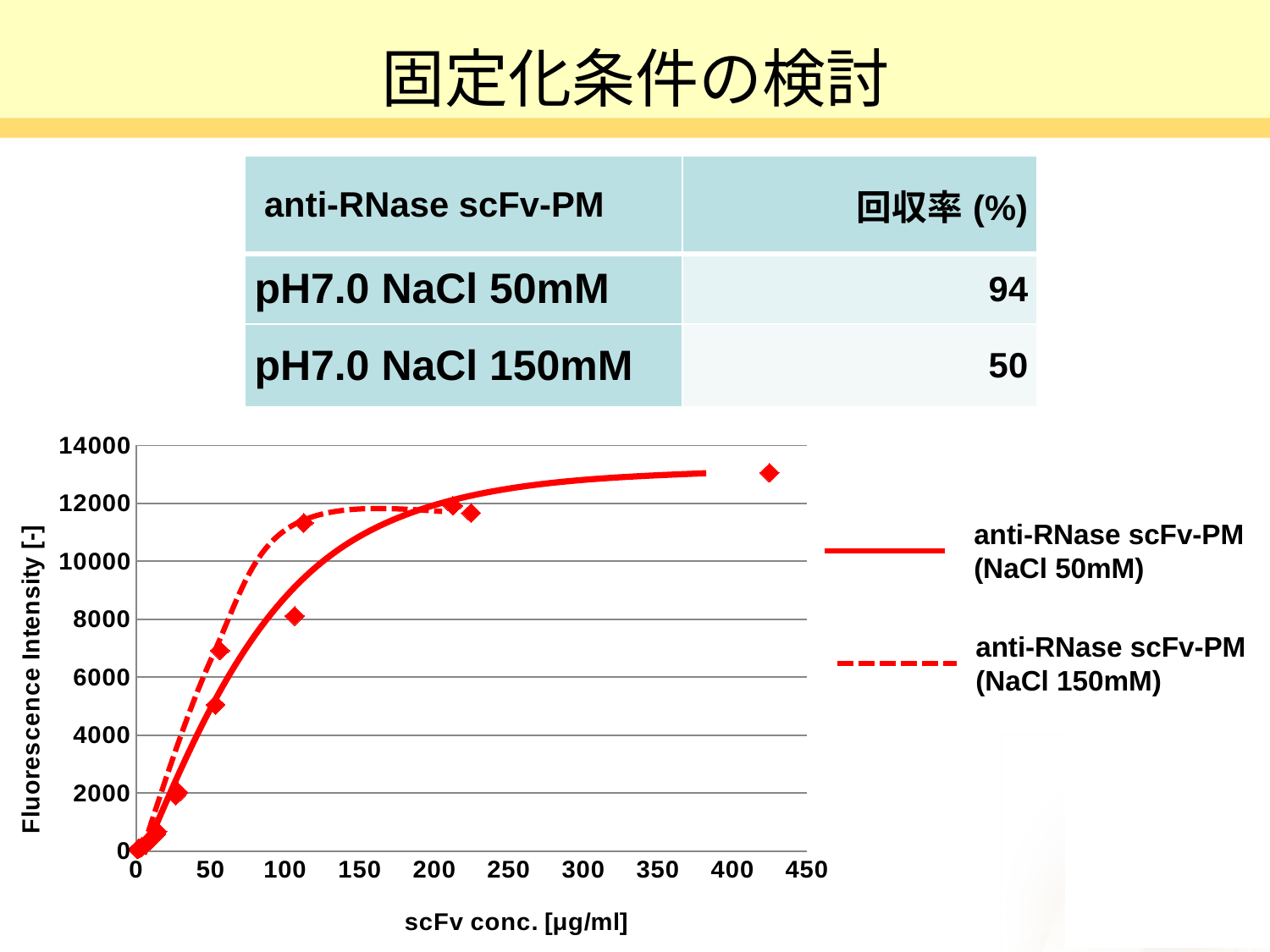

# 固定化条件の検討
| anti-RNase scFv-PM | 回収率(%) |
| --- | --- |
| pH7.0 NaCl 50mM | 94 |
| pH7.0 NaCl 150mM | 50 |

### Chart

| Category |  |  |
|---|---|---|

anti-RNase scFv-PM
(NaCl 50mM)
anti-RNase scFv-PM
(NaCl 150mM)